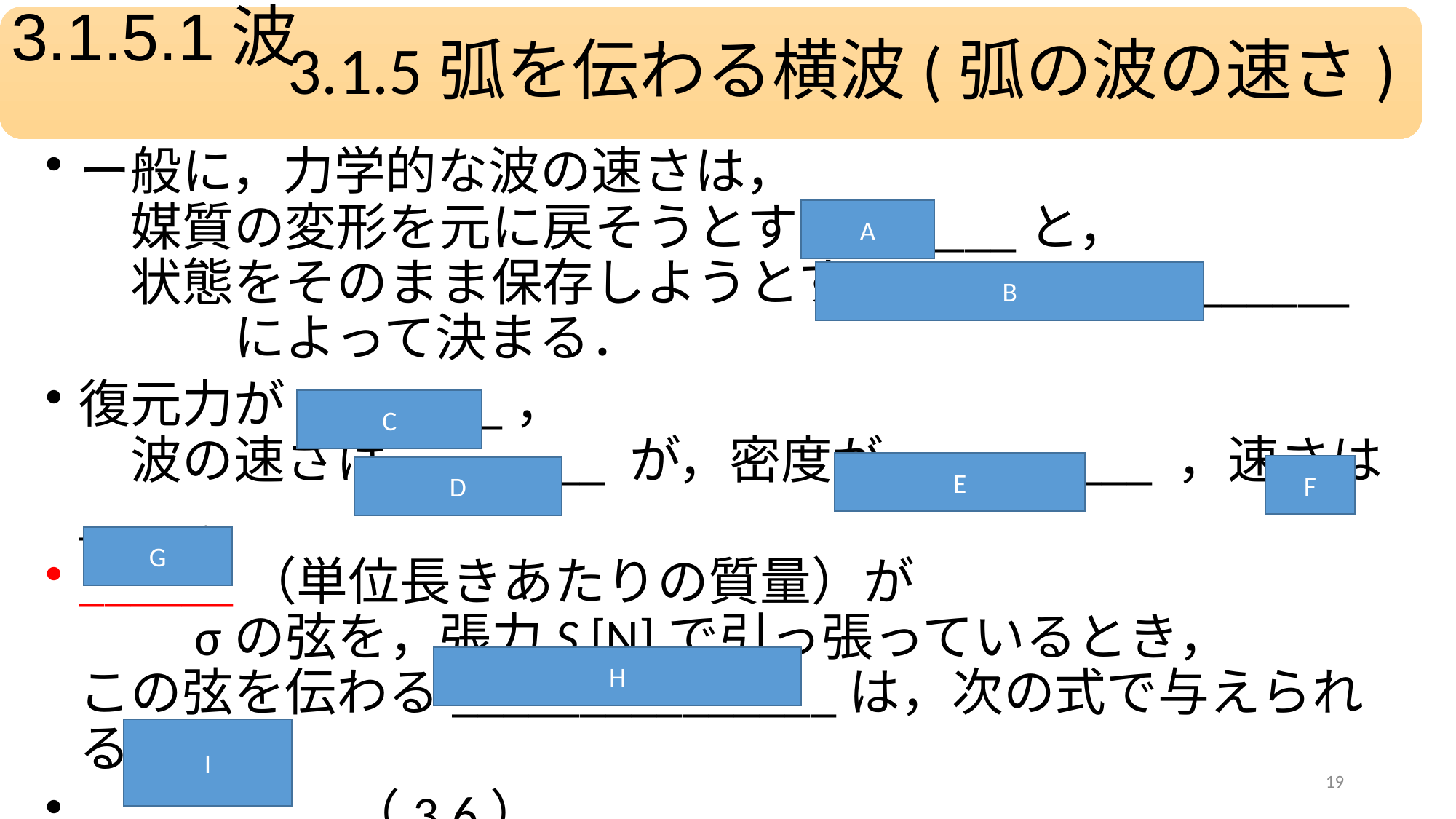

# 3.1.5.1波
3.1.5弧を伝わる横波(弧の波の速さ)
ー般に，力学的な波の速さは，
　媒質の変形を元に戻そうとする______と，
　状態をそのまま保存しようとする_________________
　　　によって決まる．
復元力が________，
　波の速さは________ が，密度が__________ ，速さは____．
______（単位長きあたりの質量）が
　　σの弦を，張力S [N]で引っ張っているとき，
この弦を伝わる_______________は，次の式で与えられる．
                  　（3.6）
A
B

C
E
F
D
G
H
I
19